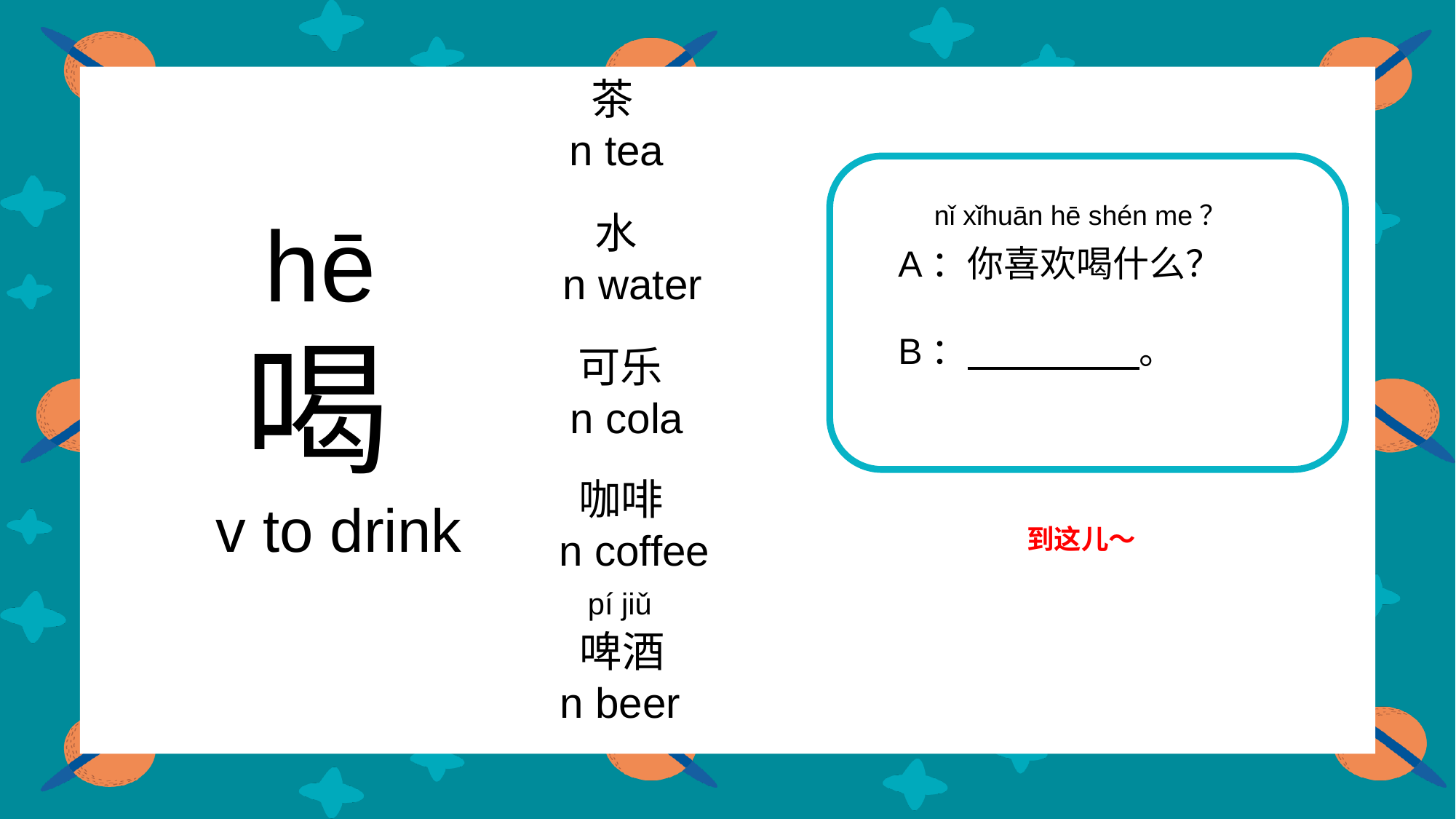

茶
   n tea

nǐ xǐhuān hē shén me？
 hē

      水
   n water
A：你喜欢喝什么？

B：                     。
     喝
          v to drink
      可乐
     n cola
      咖啡
    n coffee
到这儿～
pí jiǔ

      啤酒
    n beer